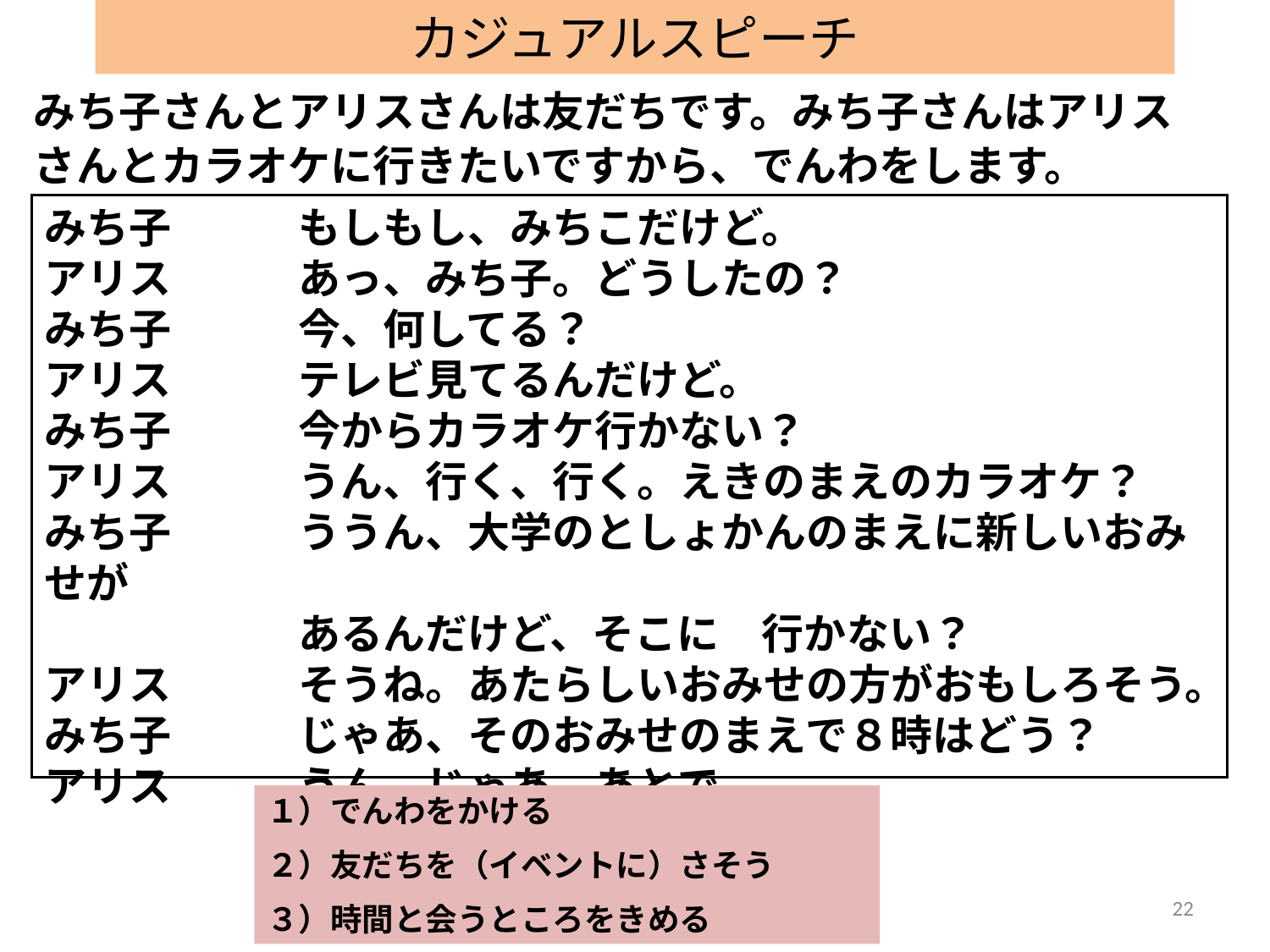

# カジュアルスピーチ
みち子さんとアリスさんは友だちです。みち子さんはアリス
さんとカラオケに行きたいですから、でんわをします。

みち子　	もしもし、みちこだけど。
アリス　	あっ、みち子。どうしたの？
みち子　	今、何してる？
アリス　	テレビ見てるんだけど。
みち子　	今からカラオケ行かない？
アリス　	うん、行く、行く。えきのまえのカラオケ？
みち子　	ううん、大学のとしょかんのまえに新しいおみせが
　　　	あるんだけど、そこに　行かない？
アリス　	そうね。あたらしいおみせの方がおもしろそう。
みち子　	じゃあ、そのおみせのまえで８時はどう？
アリス　	うん。じゃあ、あとで。
１）でんわをかける
２）友だちを（イベントに）さそう
３）時間と会うところをきめる
22